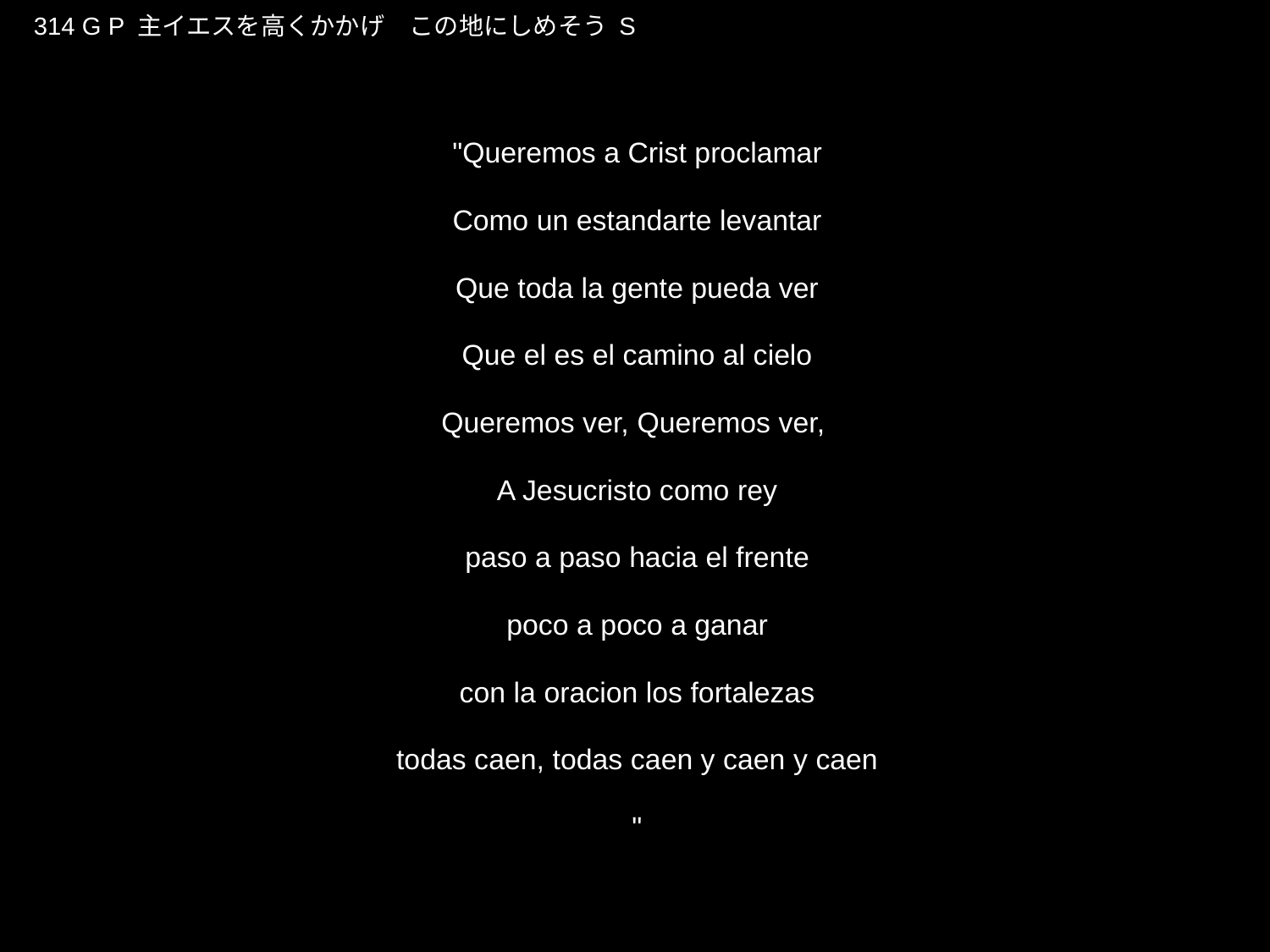

しゅいえすをたかくかかげこのちにしめそう
★P
314 G P 主イエスを高くかかげ　この地にしめそう S
★５
"Queremos a Crist proclamar
Como un estandarte levantar
Que toda la gente pueda ver
Que el es el camino al cielo
Queremos ver, Queremos ver,
A Jesucristo como rey
paso a paso hacia el frente
poco a poco a ganar
con la oracion los fortalezas
todas caen, todas caen y caen y caen
"